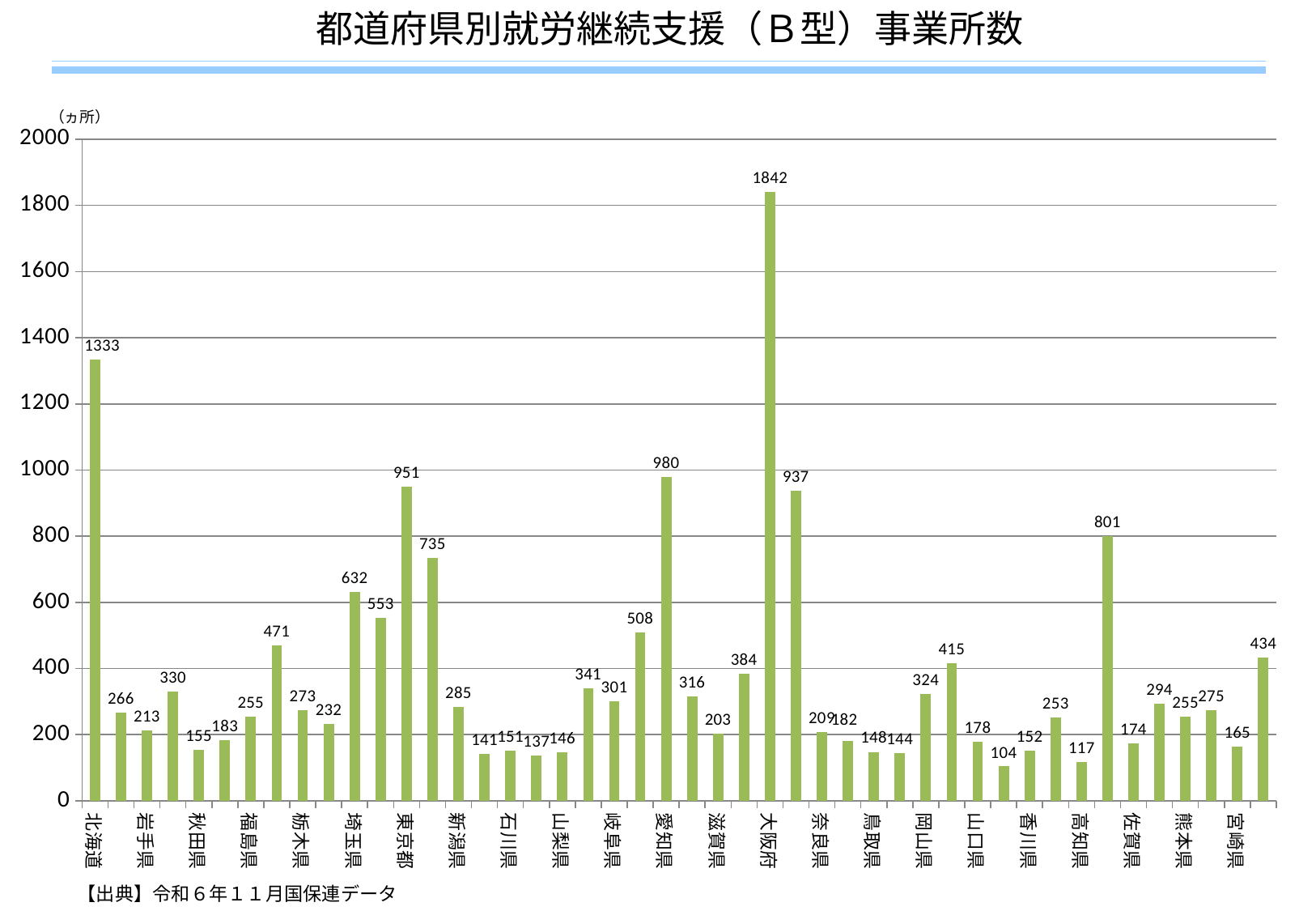

都道府県別就労継続支援（Ｂ型）事業所数
★直近のものにいつでも更新できる★

### Chart

| Category |  |
|---|---|
| 北海道 | 1333.0 |
| 青森県 | 266.0 |
| 岩手県 | 213.0 |
| 宮城県 | 330.0 |
| 秋田県 | 155.0 |
| 山形県 | 183.0 |
| 福島県 | 255.0 |
| 茨城県 | 471.0 |
| 栃木県 | 273.0 |
| 群馬県 | 232.0 |
| 埼玉県 | 632.0 |
| 千葉県 | 553.0 |
| 東京都 | 951.0 |
| 神奈川県 | 735.0 |
| 新潟県 | 285.0 |
| 富山県 | 141.0 |
| 石川県 | 151.0 |
| 福井県 | 137.0 |
| 山梨県 | 146.0 |
| 長野県 | 341.0 |
| 岐阜県 | 301.0 |
| 静岡県 | 508.0 |
| 愛知県 | 980.0 |
| 三重県 | 316.0 |
| 滋賀県 | 203.0 |
| 京都府 | 384.0 |
| 大阪府 | 1842.0 |
| 兵庫県 | 937.0 |
| 奈良県 | 209.0 |
| 和歌山県 | 182.0 |
| 鳥取県 | 148.0 |
| 島根県 | 144.0 |
| 岡山県 | 324.0 |
| 広島県 | 415.0 |
| 山口県 | 178.0 |
| 徳島県 | 104.0 |
| 香川県 | 152.0 |
| 愛媛県 | 253.0 |
| 高知県 | 117.0 |
| 福岡県 | 801.0 |
| 佐賀県 | 174.0 |
| 長崎県 | 294.0 |
| 熊本県 | 255.0 |
| 大分県 | 275.0 |
| 宮崎県 | 165.0 |
| 鹿児島県 | 434.0 |
【出典】令和６年１１月国保連データ